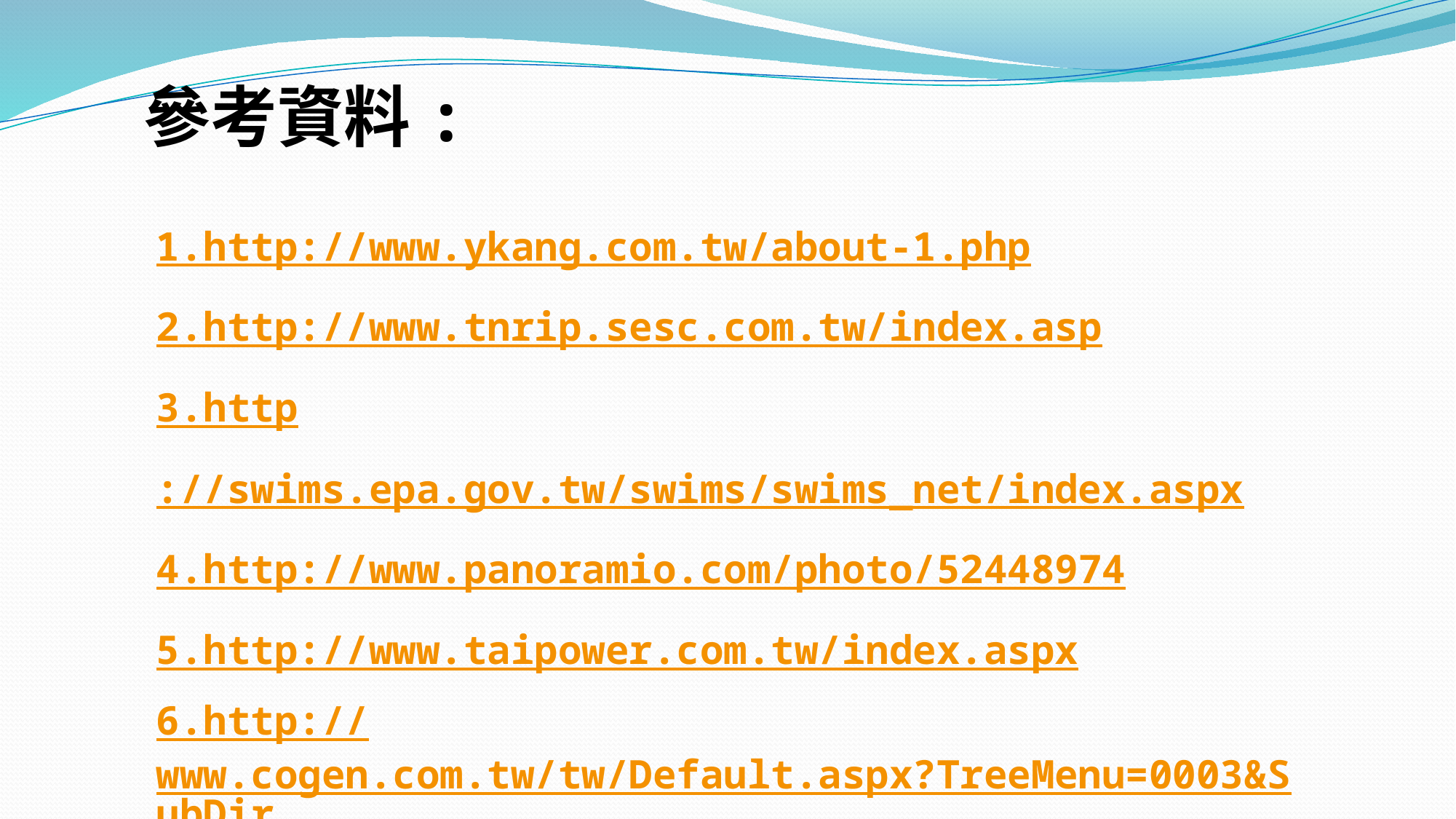

參考資料:
1.http://www.ykang.com.tw/about-1.php
2.http://www.tnrip.sesc.com.tw/index.asp
3.http://swims.epa.gov.tw/swims/swims_net/index.aspx
4.http://www.panoramio.com/photo/52448974
5.http://www.taipower.com.tw/index.aspx

6.http://www.cogen.com.tw/tw/Default.aspx?TreeMenu=0003&SubDir=%2F%E5%BB%BA%E5%BB%A0%E5%AF%A6%E7%B8%BE%2F%E9%9B%BB%E5%BB%A0%2F%E6%A3%AE%E9%9C%B8%E9%9B%BB%E5%8A%9B%E8%B1%90%E5%BE%B7%E9%9B%BB%E5%BB%A0